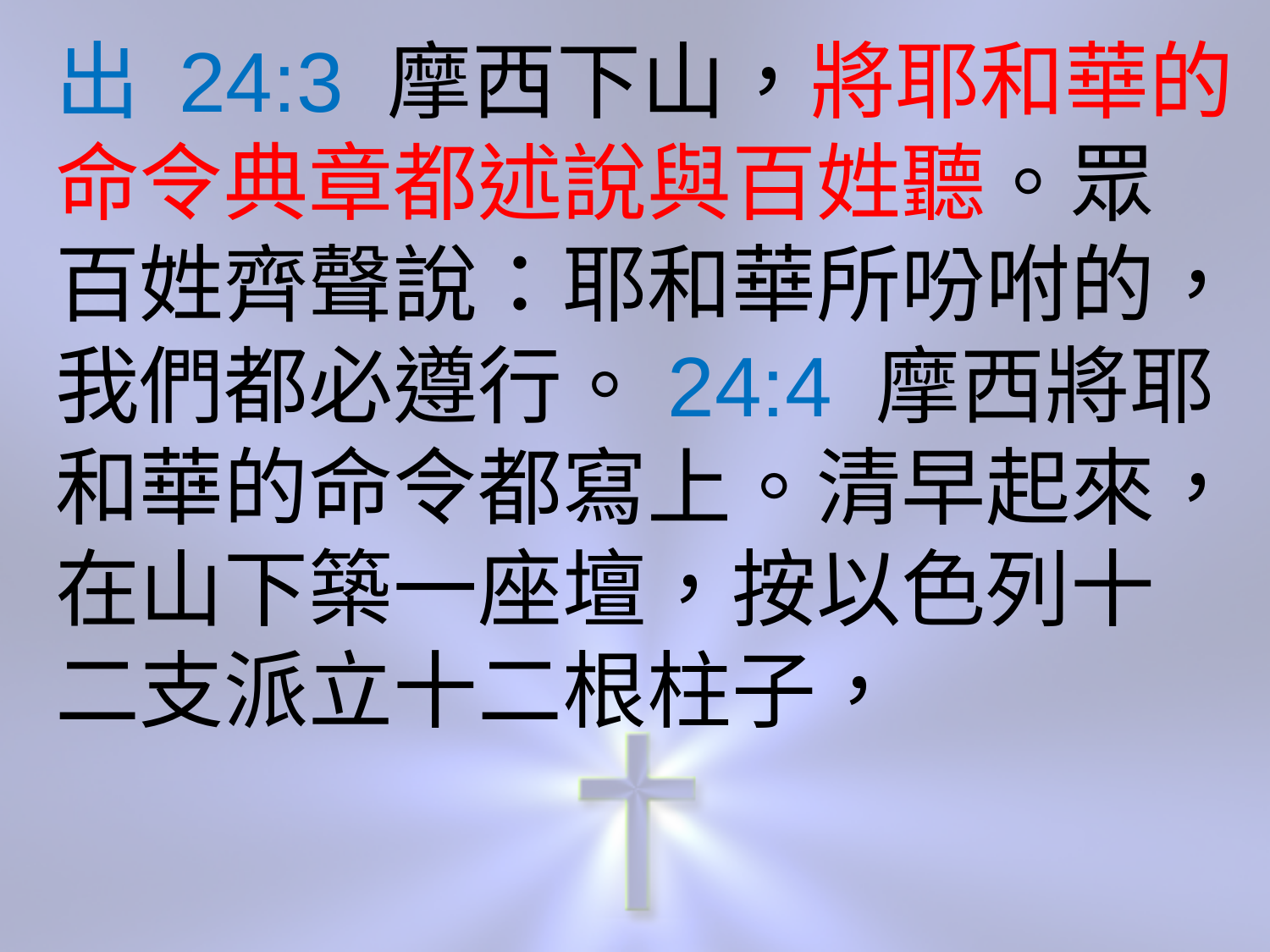

出 24:3 摩西下山，將耶和華的命令典章都述說與百姓聽。眾百姓齊聲說：耶和華所吩咐的，我們都必遵行。24:4 摩西將耶和華的命令都寫上。清早起來，在山下築一座壇，按以色列十二支派立十二根柱子，